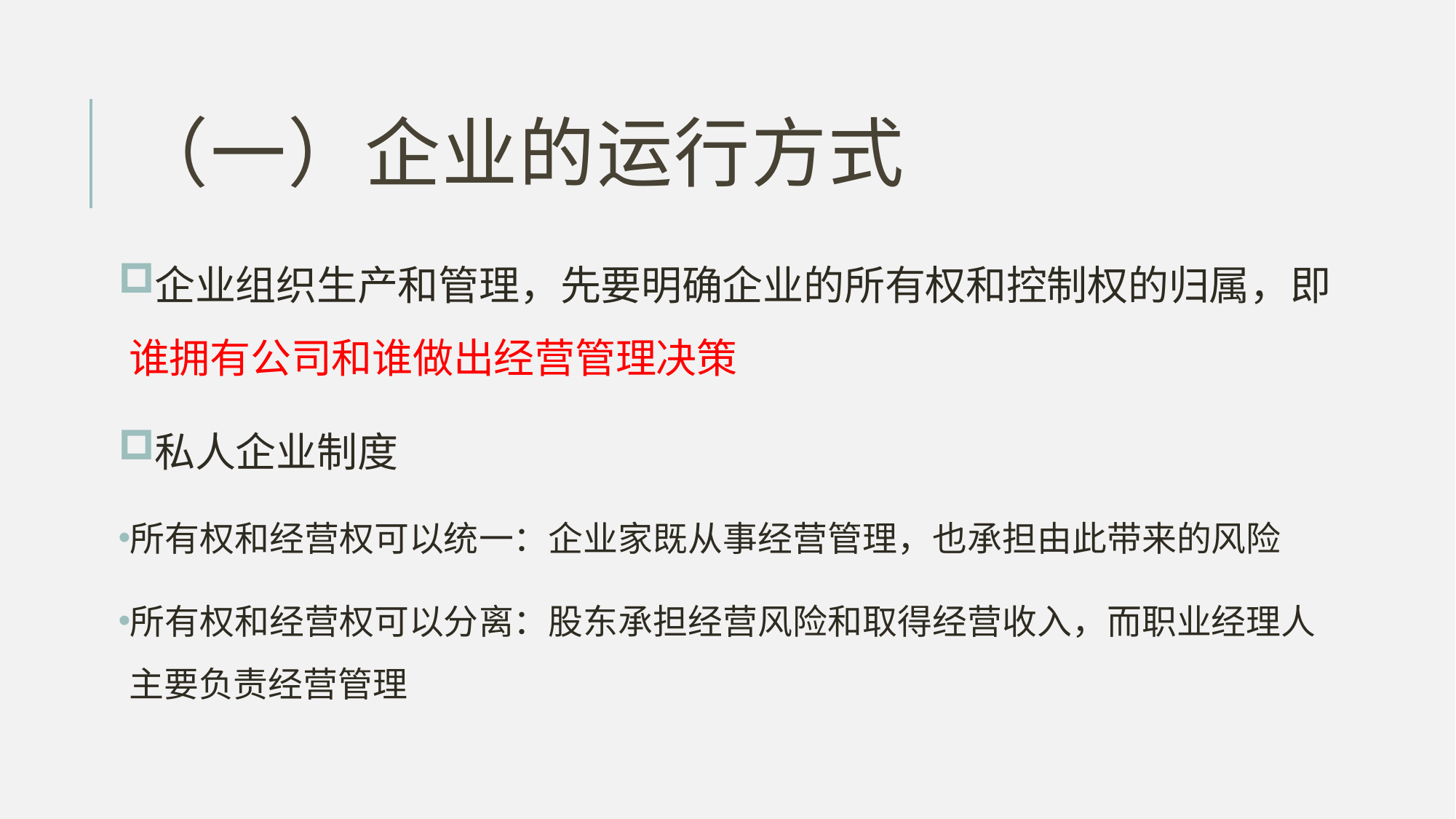

# （一）企业的运行方式
企业组织生产和管理，先要明确企业的所有权和控制权的归属，即谁拥有公司和谁做出经营管理决策
私人企业制度
所有权和经营权可以统一：企业家既从事经营管理，也承担由此带来的风险
所有权和经营权可以分离：股东承担经营风险和取得经营收入，而职业经理人主要负责经营管理